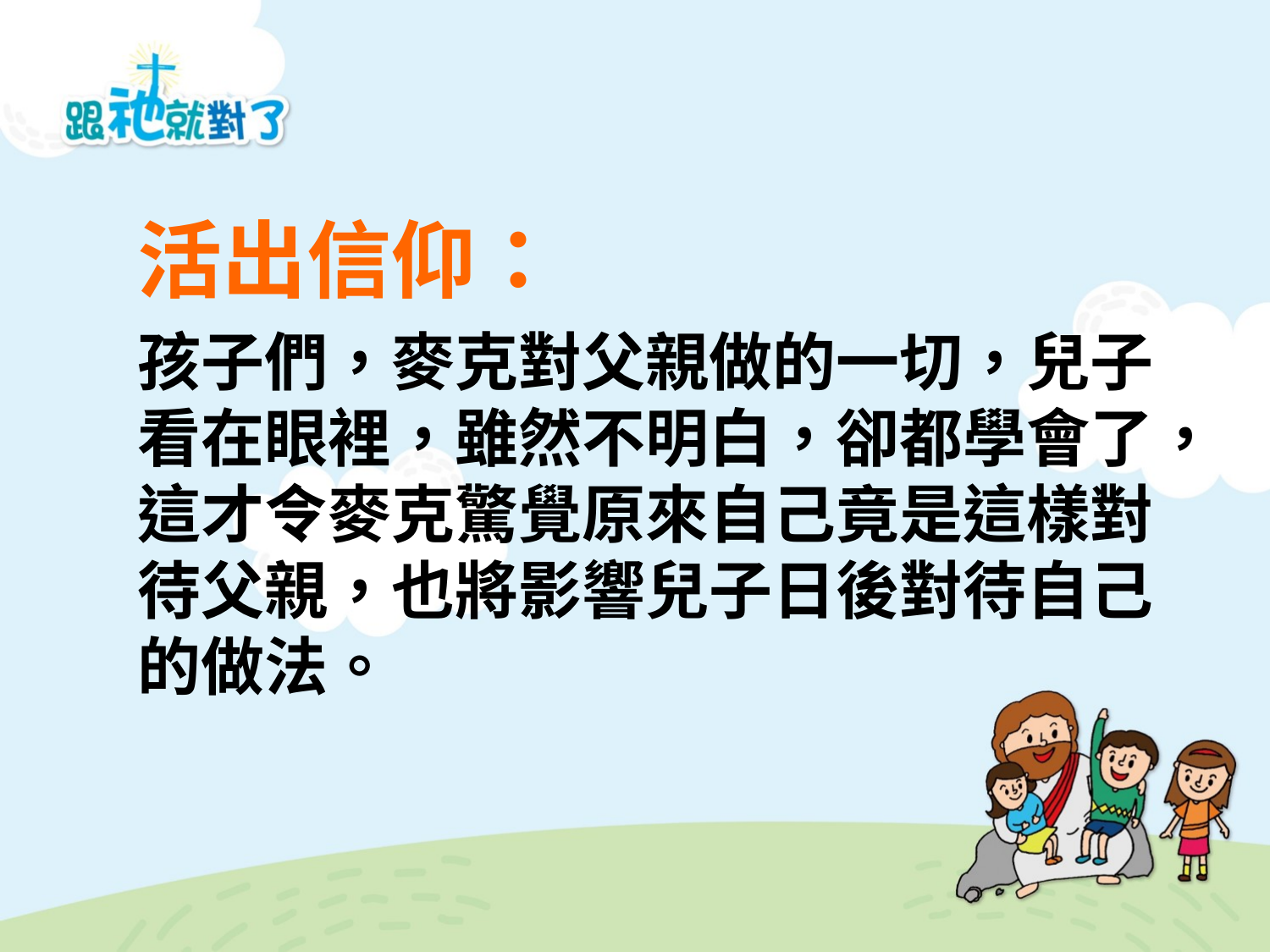

活出信仰：
孩子們，麥克對父親做的一切，兒子看在眼裡，雖然不明白，卻都學會了，這才令麥克驚覺原來自己竟是這樣對待父親，也將影響兒子日後對待自己的做法。